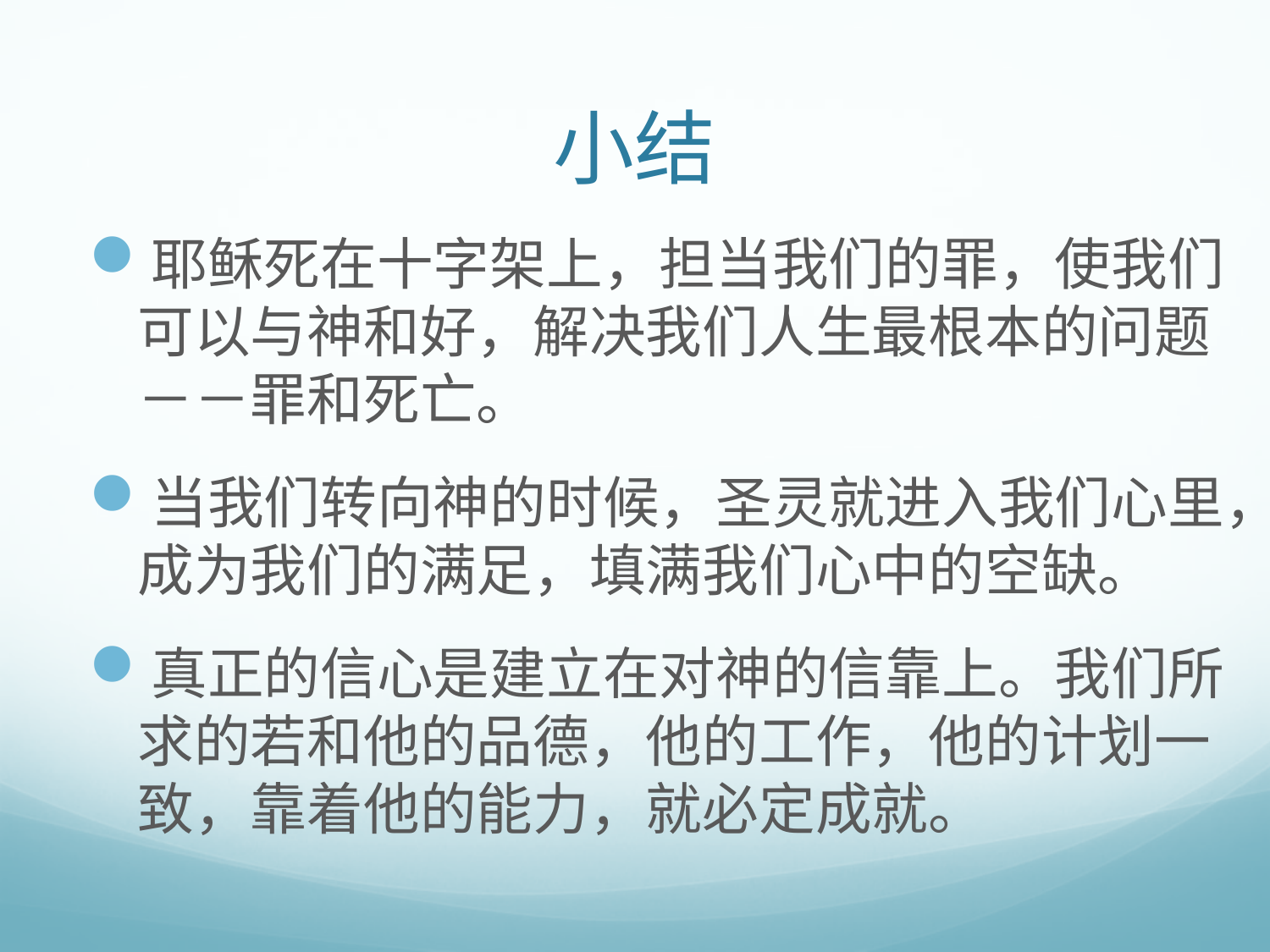

# 小结
耶稣死在十字架上，担当我们的罪，使我们可以与神和好，解决我们人生最根本的问题－－罪和死亡。
当我们转向神的时候，圣灵就进入我们心里，成为我们的满足，填满我们心中的空缺。
真正的信心是建立在对神的信靠上。我们所求的若和他的品德，他的工作，他的计划一致，靠着他的能力，就必定成就。